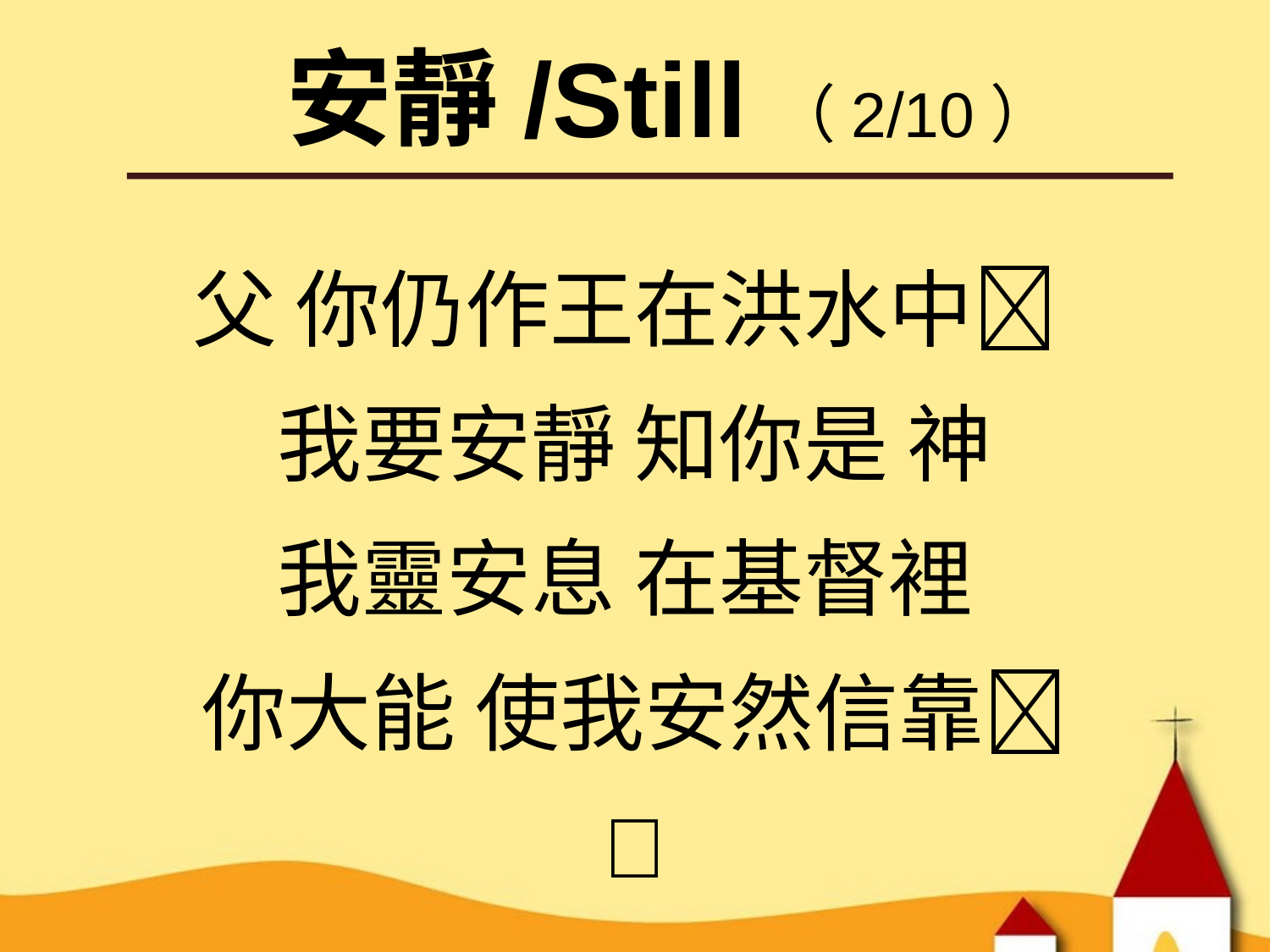

安靜/Still（2/10）

⽗ 你仍作王在洪⽔中􌅦
我要安靜 知你是 神
我靈安息 在基督裡
你⼤能 使我安然信靠􌅤
􌅦